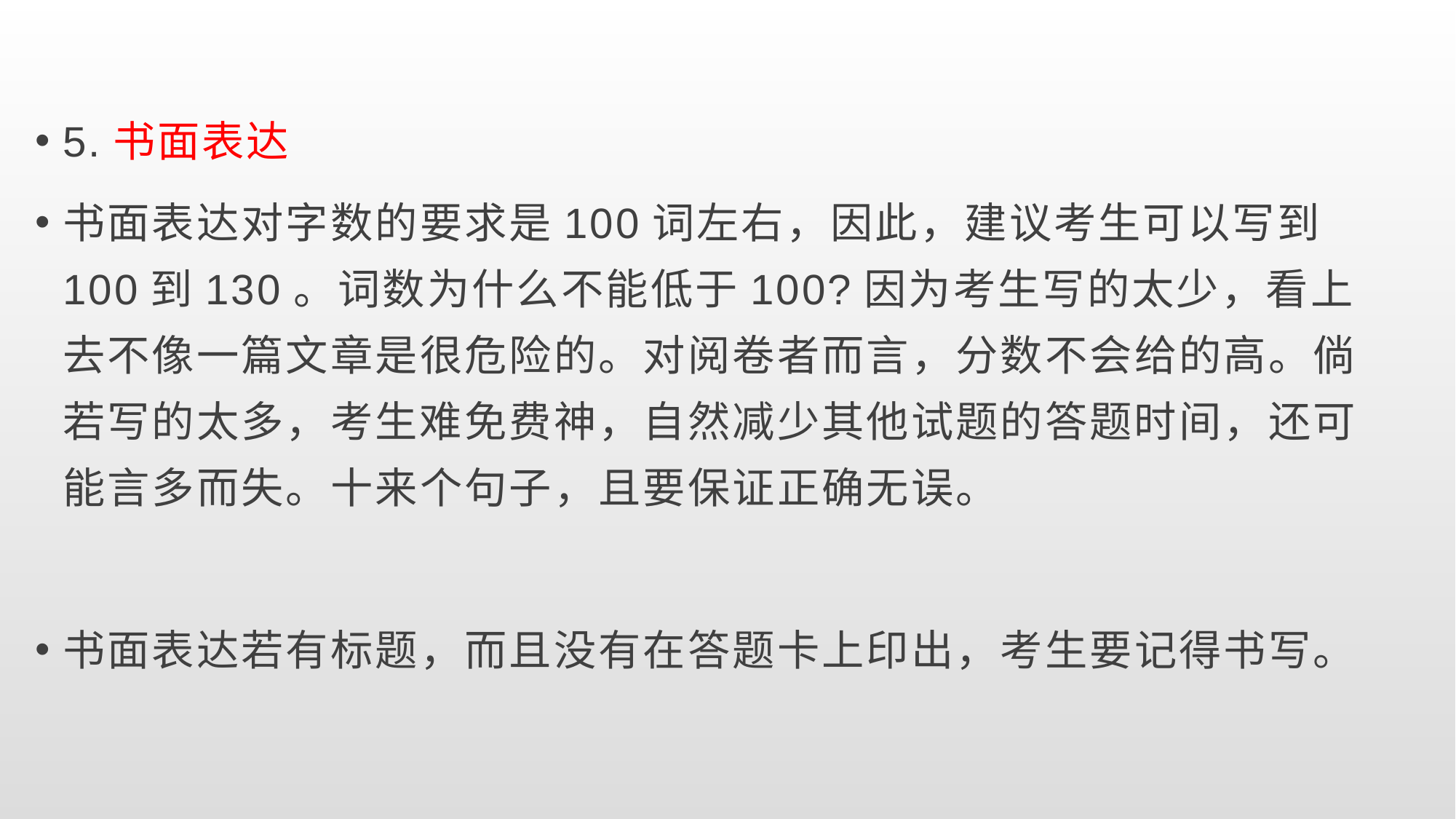

#
5.书面表达
书面表达对字数的要求是100词左右，因此，建议考生可以写到100到130。词数为什么不能低于100?因为考生写的太少，看上去不像一篇文章是很危险的。对阅卷者而言，分数不会给的高。倘若写的太多，考生难免费神，自然减少其他试题的答题时间，还可能言多而失。十来个句子，且要保证正确无误。

书面表达若有标题，而且没有在答题卡上印出，考生要记得书写。